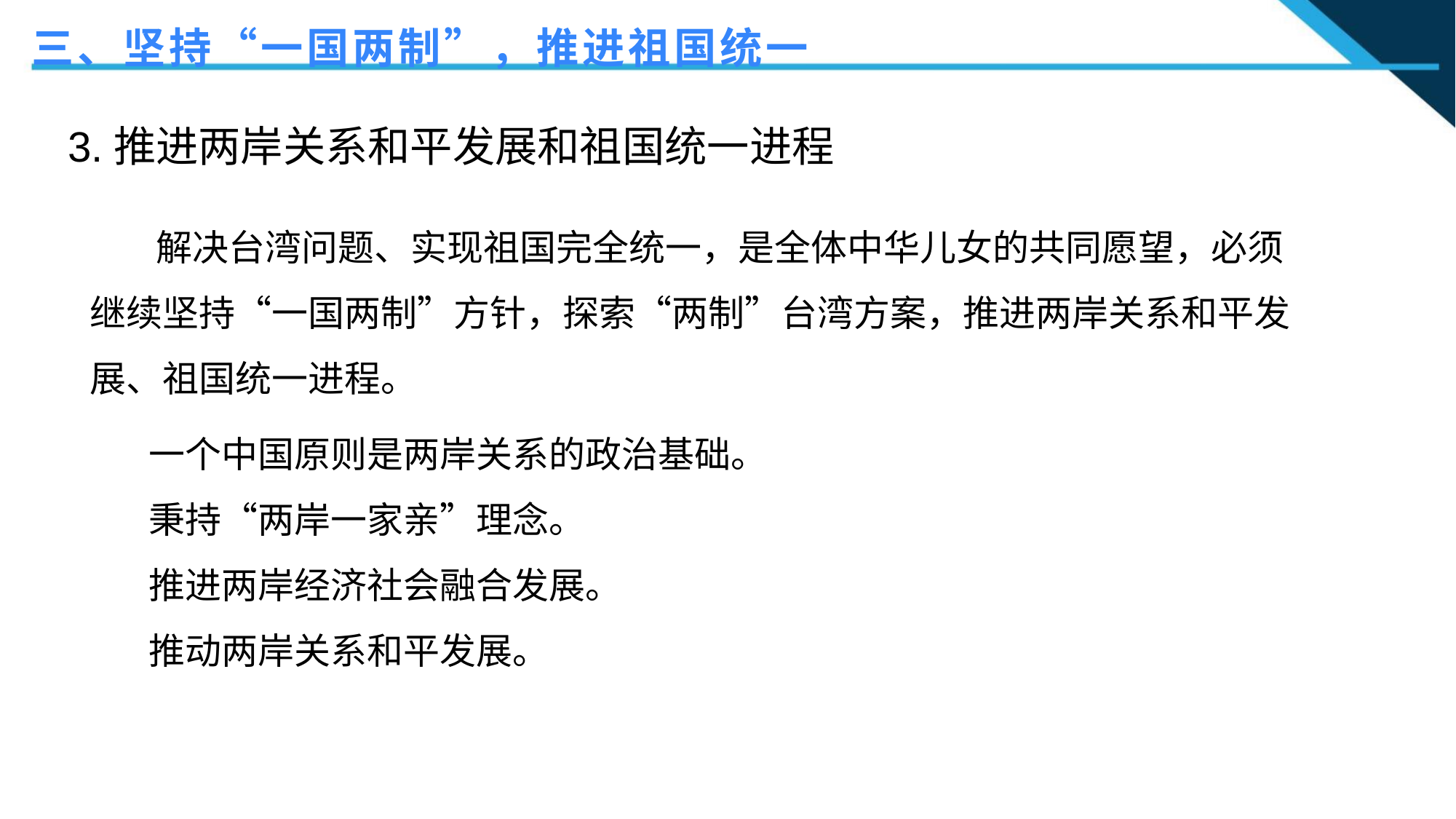

三、坚持“一国两制”，推进祖国统一
3.推进两岸关系和平发展和祖国统一进程
       解决台湾问题、实现祖国完全统一，是全体中华儿女的共同愿望，必须继续坚持“一国两制”方针，探索“两制”台湾方案，推进两岸关系和平发展、祖国统一进程。
       一个中国原则是两岸关系的政治基础。
       秉持“两岸一家亲”理念。
       推进两岸经济社会融合发展。
       推动两岸关系和平发展。